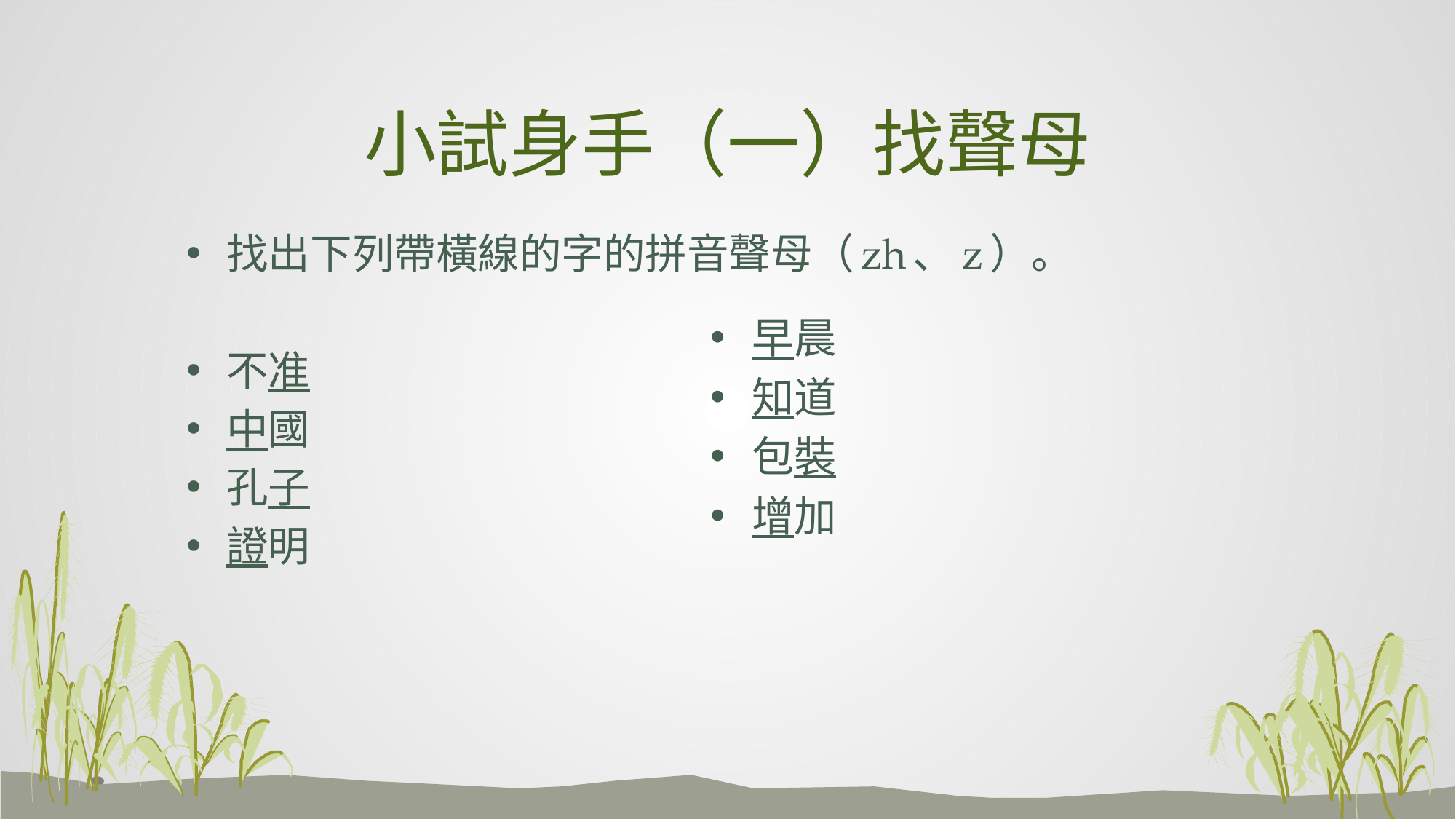

# 小試身手（一）找聲母
找出下列帶橫線的字的拼音聲母（zh、z）。

不准
中國
孔子
證明

早晨
知道
包裝
增加